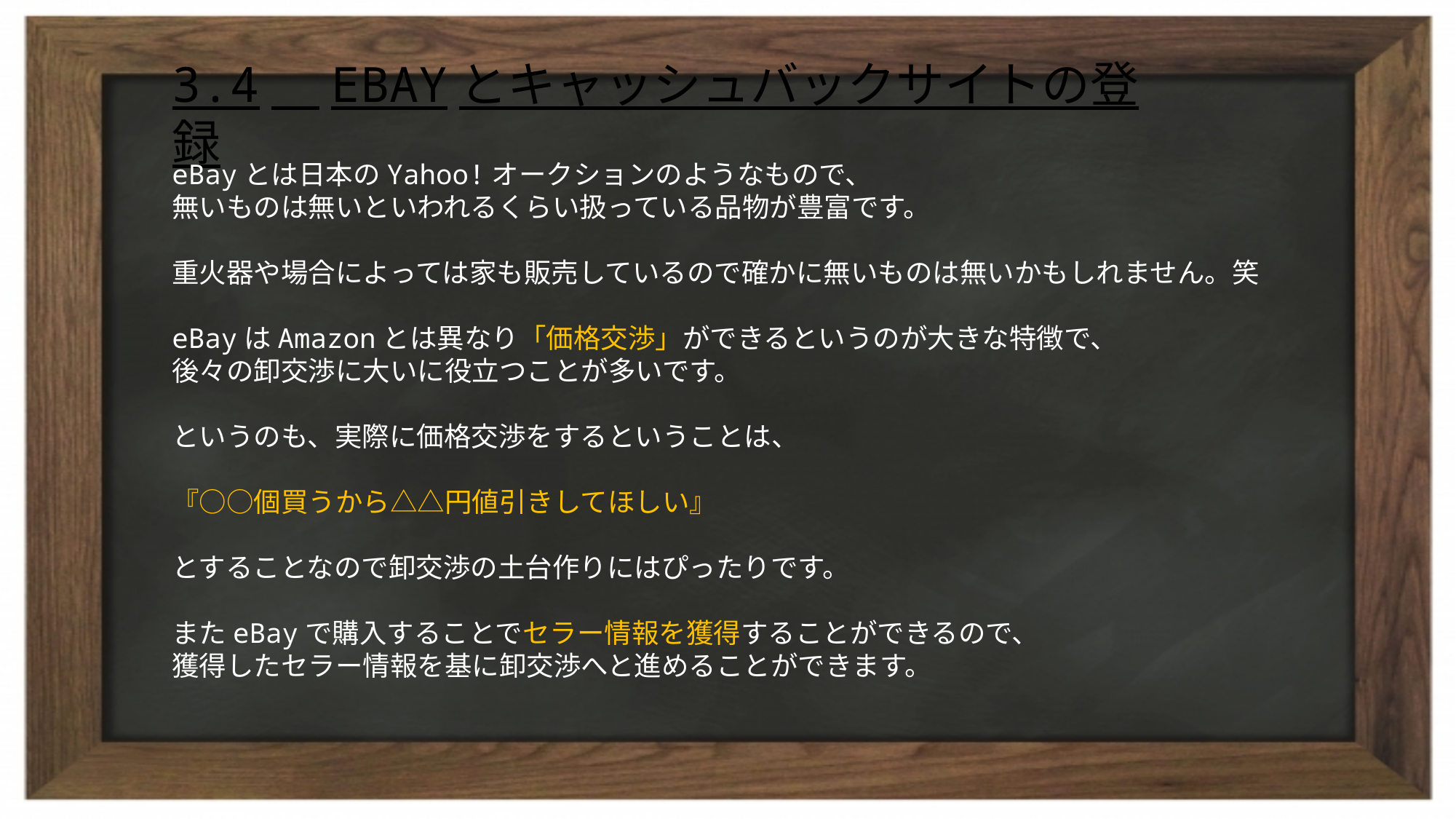

# 3.4　eBayとキャッシュバックサイトの登録
eBayとは日本のYahoo!オークションのようなもので、
無いものは無いといわれるくらい扱っている品物が豊富です。

重火器や場合によっては家も販売しているので確かに無いものは無いかもしれません。笑

eBayはAmazonとは異なり「価格交渉」ができるというのが大きな特徴で、
後々の卸交渉に大いに役立つことが多いです。

というのも、実際に価格交渉をするということは、

『○○個買うから△△円値引きしてほしい』

とすることなので卸交渉の土台作りにはぴったりです。

またeBayで購入することでセラー情報を獲得することができるので、
獲得したセラー情報を基に卸交渉へと進めることができます。